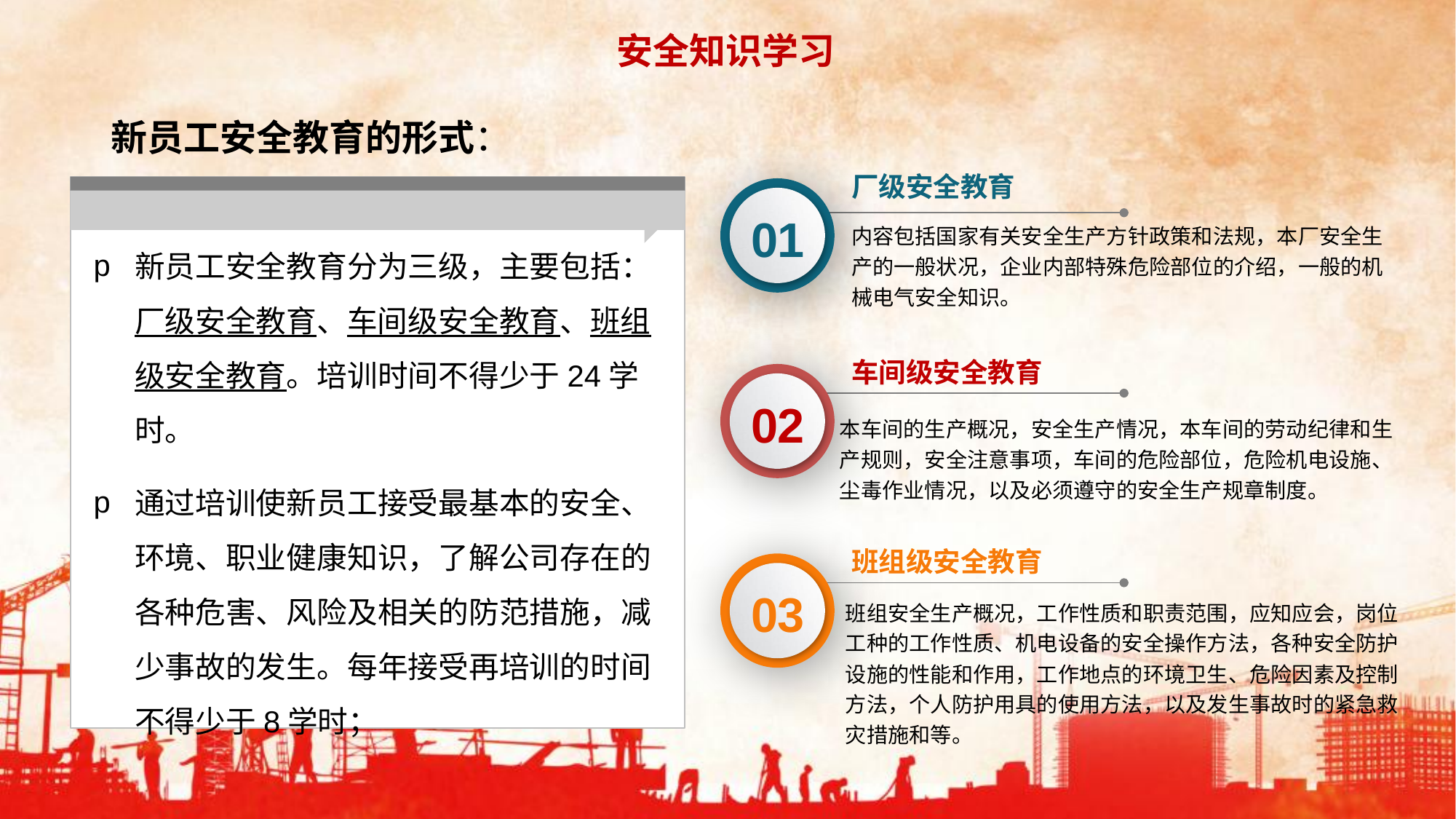

安全知识学习
新员工安全教育的形式：
厂级安全教育

新员工安全教育分为三级，主要包括：厂级安全教育、车间级安全教育、班组级安全教育。培训时间不得少于24学时。
通过培训使新员工接受最基本的安全、环境、职业健康知识，了解公司存在的各种危害、风险及相关的防范措施，减少事故的发生。每年接受再培训的时间不得少于8学时；

01
内容包括国家有关安全生产方针政策和法规，本厂安全生产的一般状况，企业内部特殊危险部位的介绍，一般的机械电气安全知识。
车间级安全教育

02
本车间的生产概况，安全生产情况，本车间的劳动纪律和生产规则，安全注意事项，车间的危险部位，危险机电设施、尘毒作业情况，以及必须遵守的安全生产规章制度。
班组级安全教育

03
班组安全生产概况，工作性质和职责范围，应知应会，岗位工种的工作性质、机电设备的安全操作方法，各种安全防护设施的性能和作用，工作地点的环境卫生、危险因素及控制方法，个人防护用具的使用方法，以及发生事故时的紧急救灾措施和等。